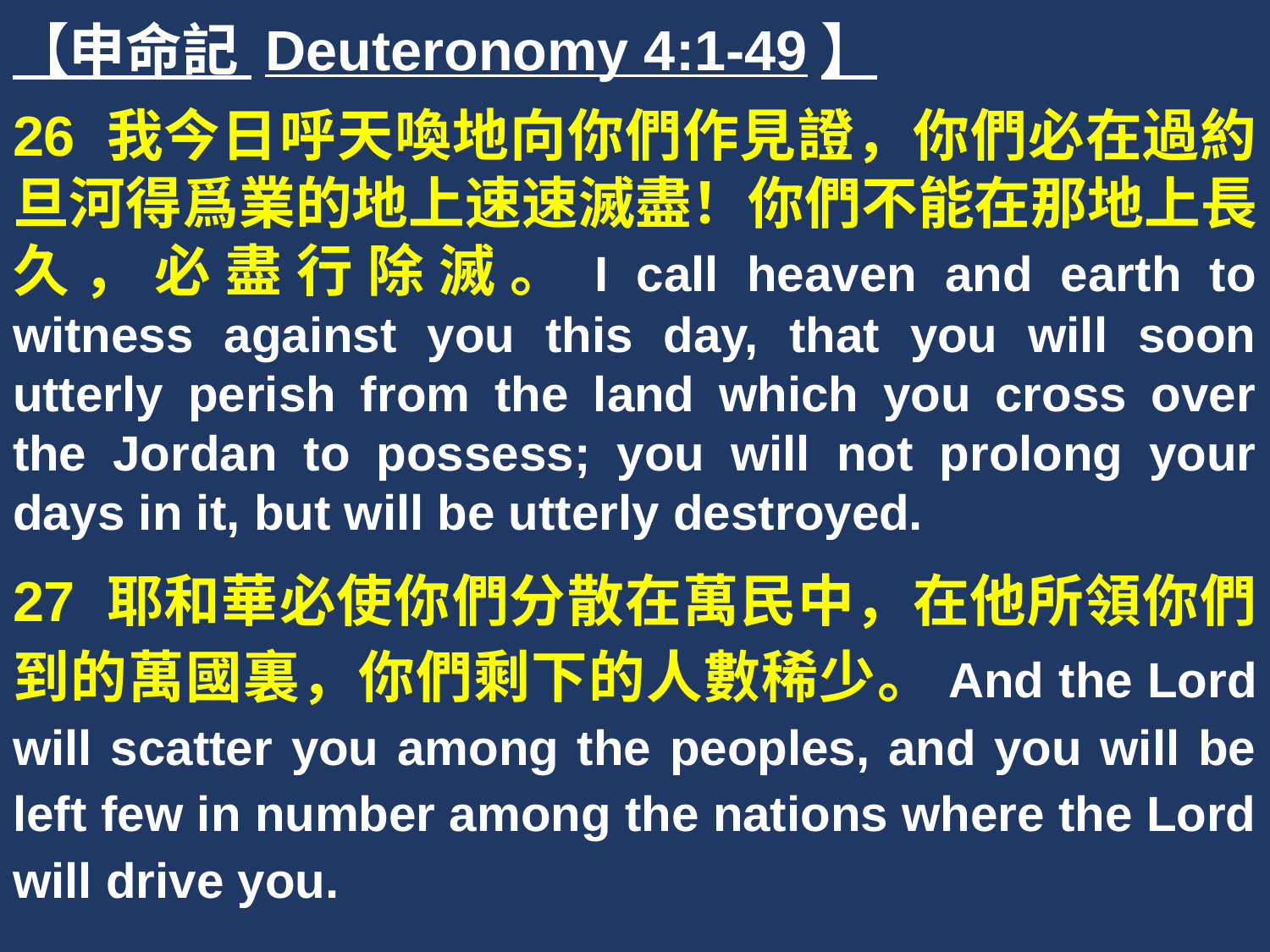

【申命記 Deuteronomy 4:1-49】
26 我今日呼天喚地向你們作見證，你們必在過約旦河得爲業的地上速速滅盡！你們不能在那地上長久，必盡行除滅。I call heaven and earth to witness against you this day, that you will soon utterly perish from the land which you cross over the Jordan to possess; you will not prolong your days in it, but will be utterly destroyed.
27 耶和華必使你們分散在萬民中，在他所領你們到的萬國裏，你們剩下的人數稀少。And the Lord will scatter you among the peoples, and you will be left few in number among the nations where the Lord will drive you.